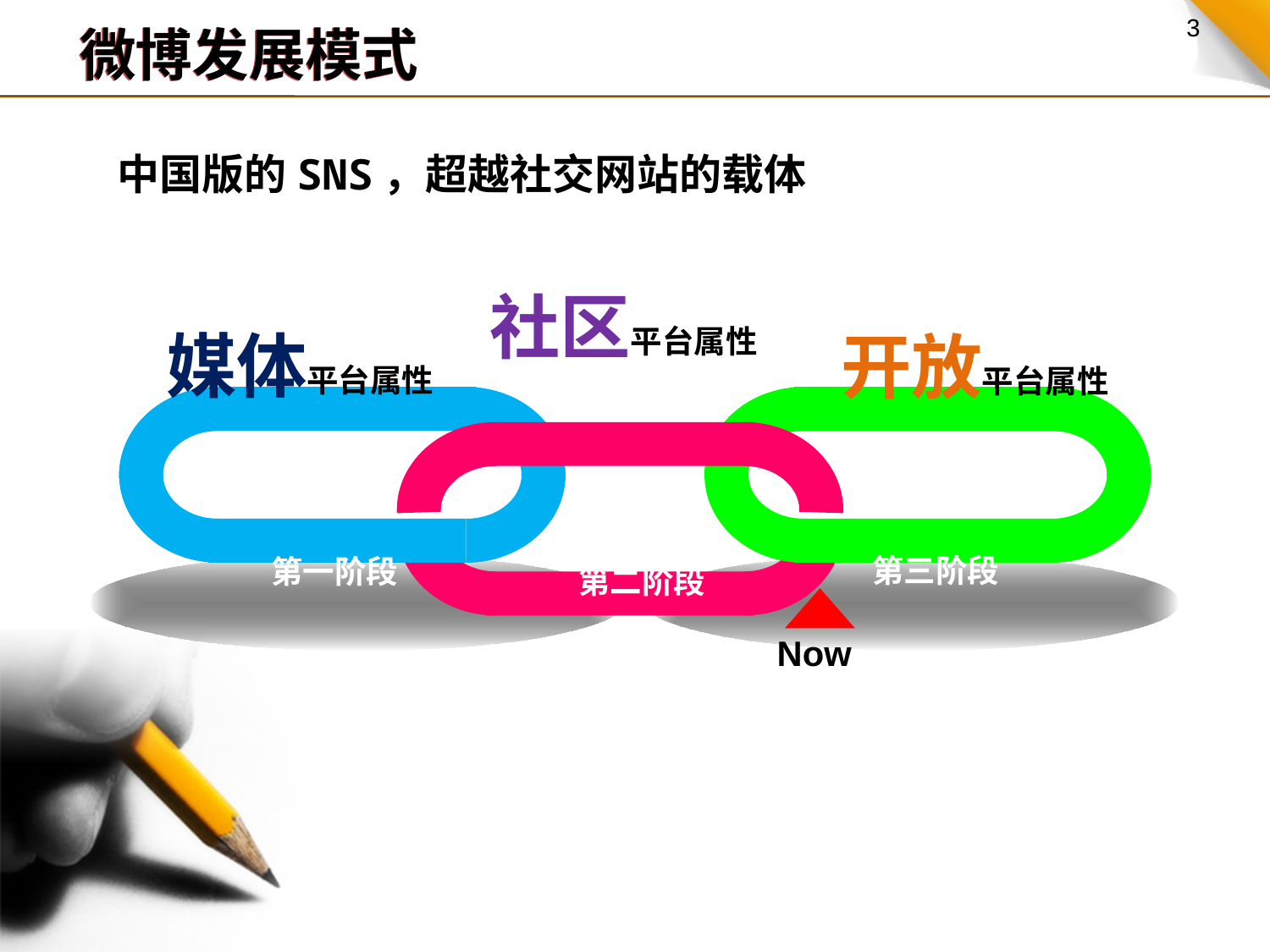

微博发展模式
中国版的SNS，超越社交网站的载体
社区平台属性
媒体平台属性
开放平台属性

第三阶段
第一阶段

第二阶段

Now